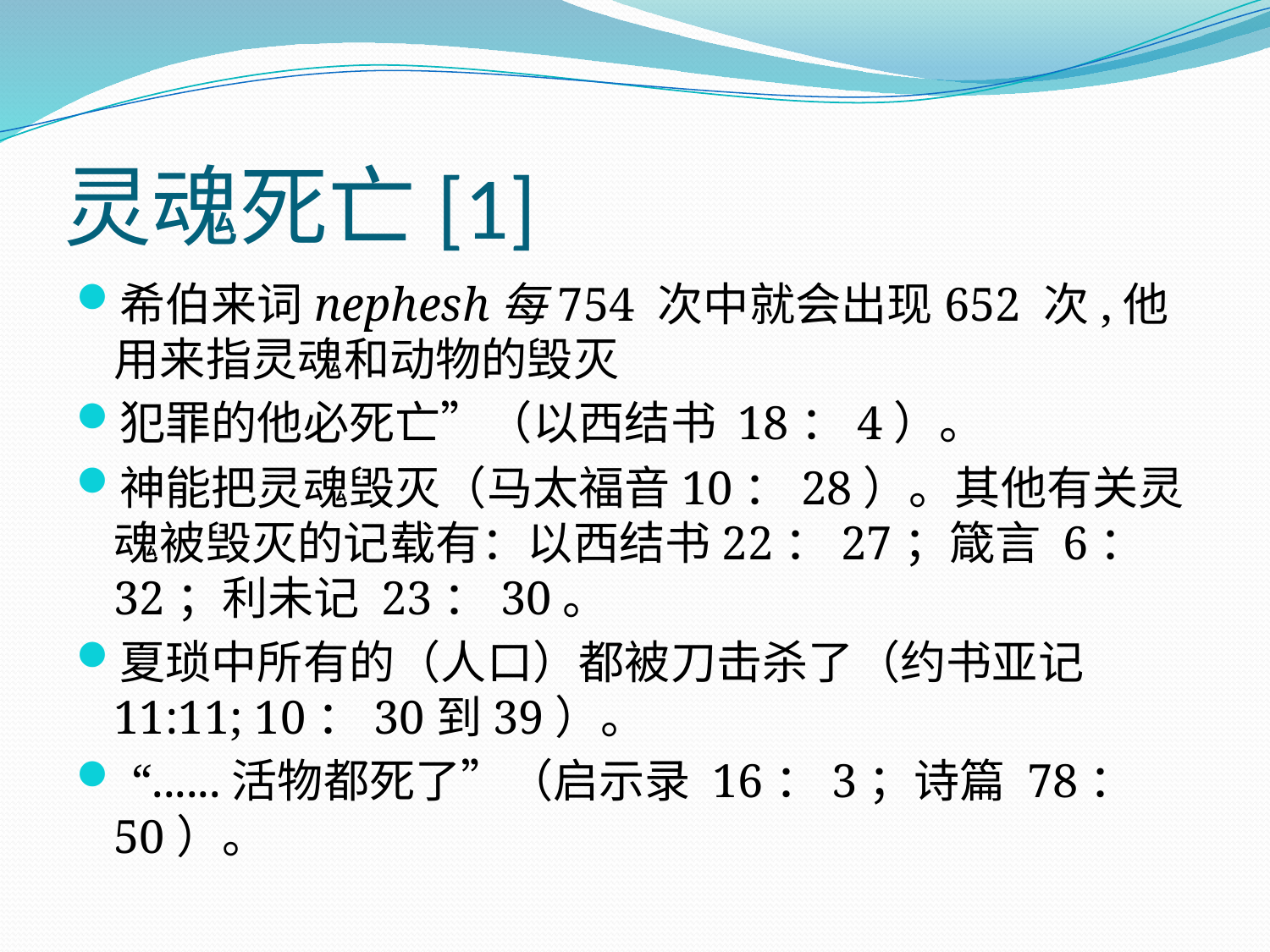

# 灵魂死亡[1]
希伯来词nephesh每754 次中就会出现652 次,他用来指灵魂和动物的毁灭
犯罪的他必死亡”（以西结书 18：4）。
神能把灵魂毁灭（马太福音10：28）。其他有关灵魂被毁灭的记载有：以西结书22：27；箴言 6：32；利未记 23：30。
夏琐中所有的（人口）都被刀击杀了（约书亚记11:11; 10：30到39）。
 “......活物都死了”（启示录 16：3；诗篇 78：50）。